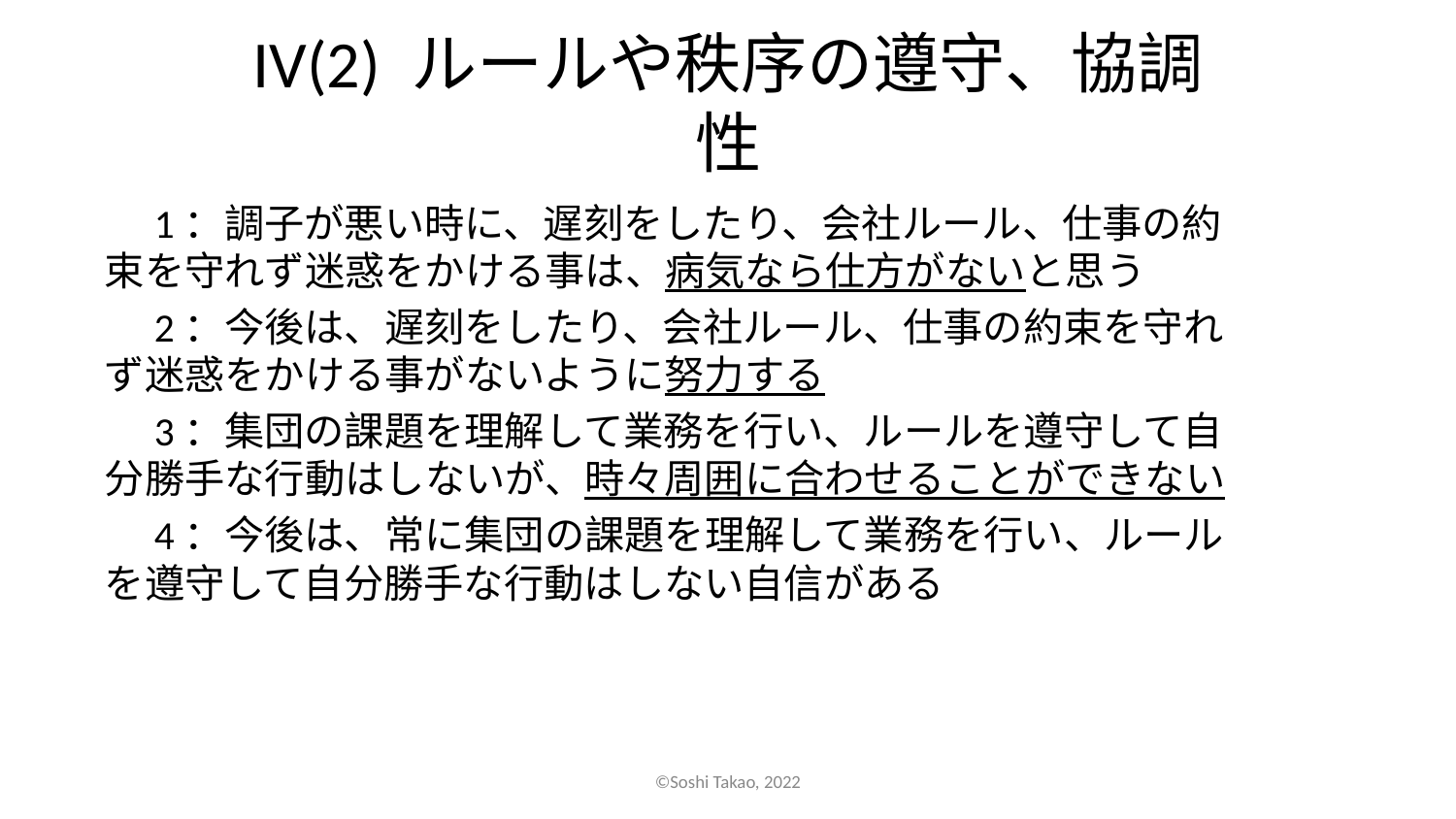

# IV(2) ルールや秩序の遵守、協調性
　1：調子が悪い時に、遅刻をしたり、会社ルール、仕事の約束を守れず迷惑をかける事は、病気なら仕方がないと思う
　2：今後は、遅刻をしたり、会社ルール、仕事の約束を守れず迷惑をかける事がないように努力する
　3：集団の課題を理解して業務を行い、ルールを遵守して自分勝手な行動はしないが、時々周囲に合わせることができない
　4：今後は、常に集団の課題を理解して業務を行い、ルールを遵守して自分勝手な行動はしない自信がある
©Soshi Takao, 2022